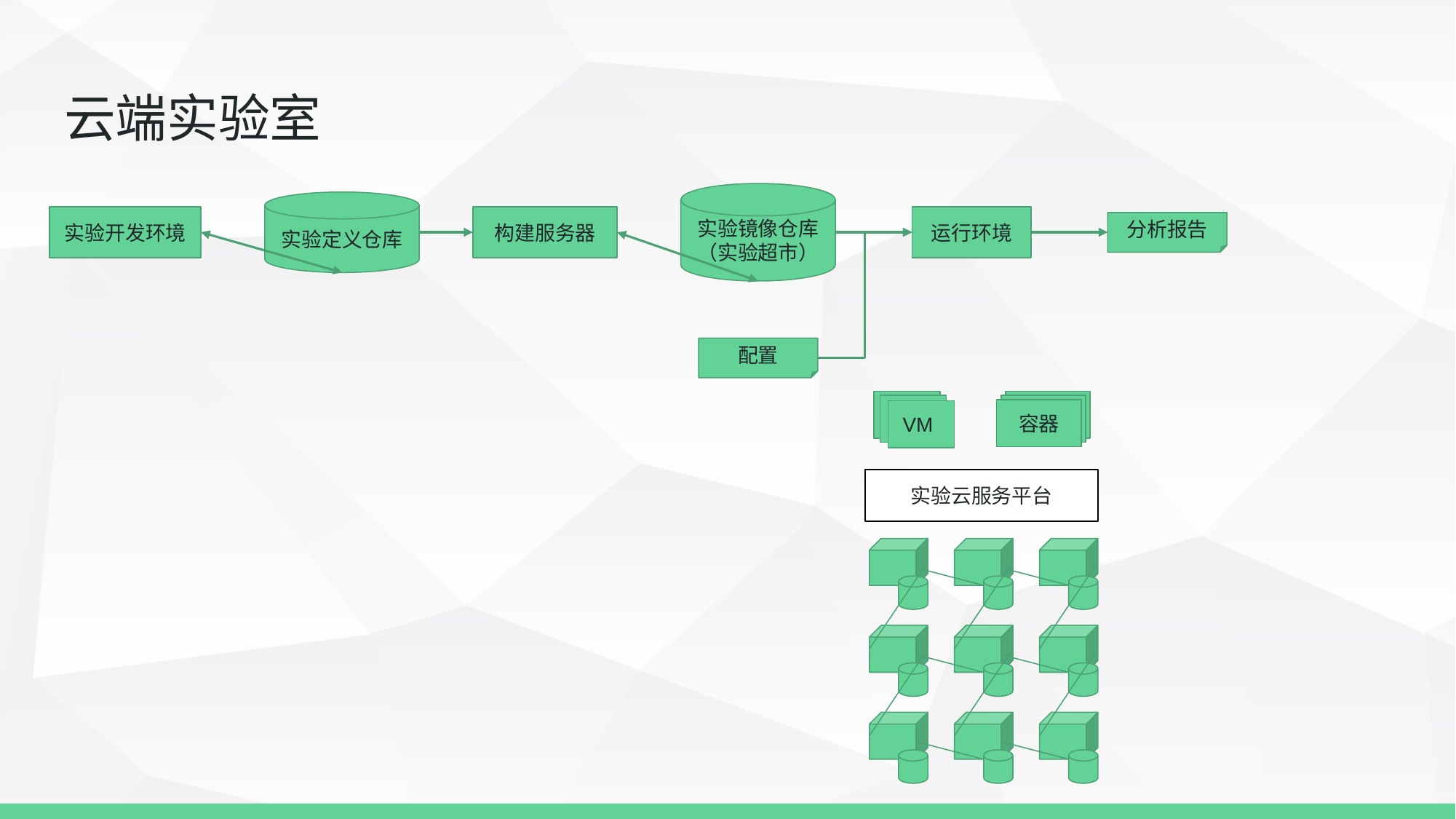

# 云端实验室
实验镜像仓库
（实验超市）
实验定义仓库
构建服务器
运行环境
实验开发环境
分析报告
配置

容器
VM
实验云服务平台